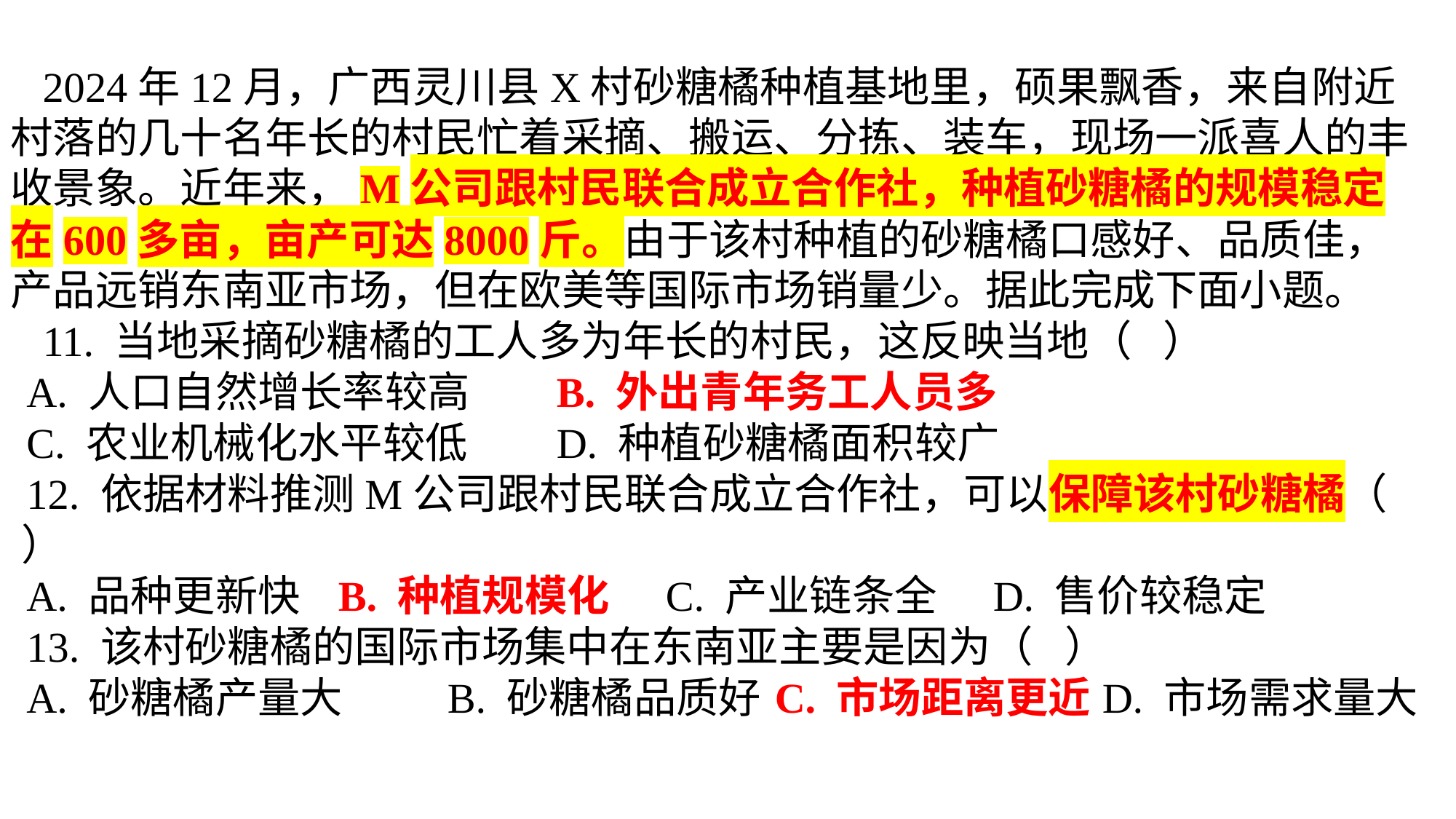

2024年12月，广西灵川县X村砂糖橘种植基地里，硕果飘香，来自附近村落的几十名年长的村民忙着采摘、搬运、分拣、装车，现场一派喜人的丰收景象。近年来，M公司跟村民联合成立合作社，种植砂糖橘的规模稳定在600多亩，亩产可达8000斤。由于该村种植的砂糖橘口感好、品质佳，产品远销东南亚市场，但在欧美等国际市场销量少。据此完成下面小题。
11. 当地采摘砂糖橘的工人多为年长的村民，这反映当地（   ）
A. 人口自然增长率较高	B. 外出青年务工人员多
C. 农业机械化水平较低	D. 种植砂糖橘面积较广
12. 依据材料推测M公司跟村民联合成立合作社，可以保障该村砂糖橘（   ）
A. 品种更新快	B. 种植规模化	C. 产业链条全	D. 售价较稳定
13. 该村砂糖橘的国际市场集中在东南亚主要是因为（   ）
A. 砂糖橘产量大	B. 砂糖橘品质好	C. 市场距离更近	D. 市场需求量大